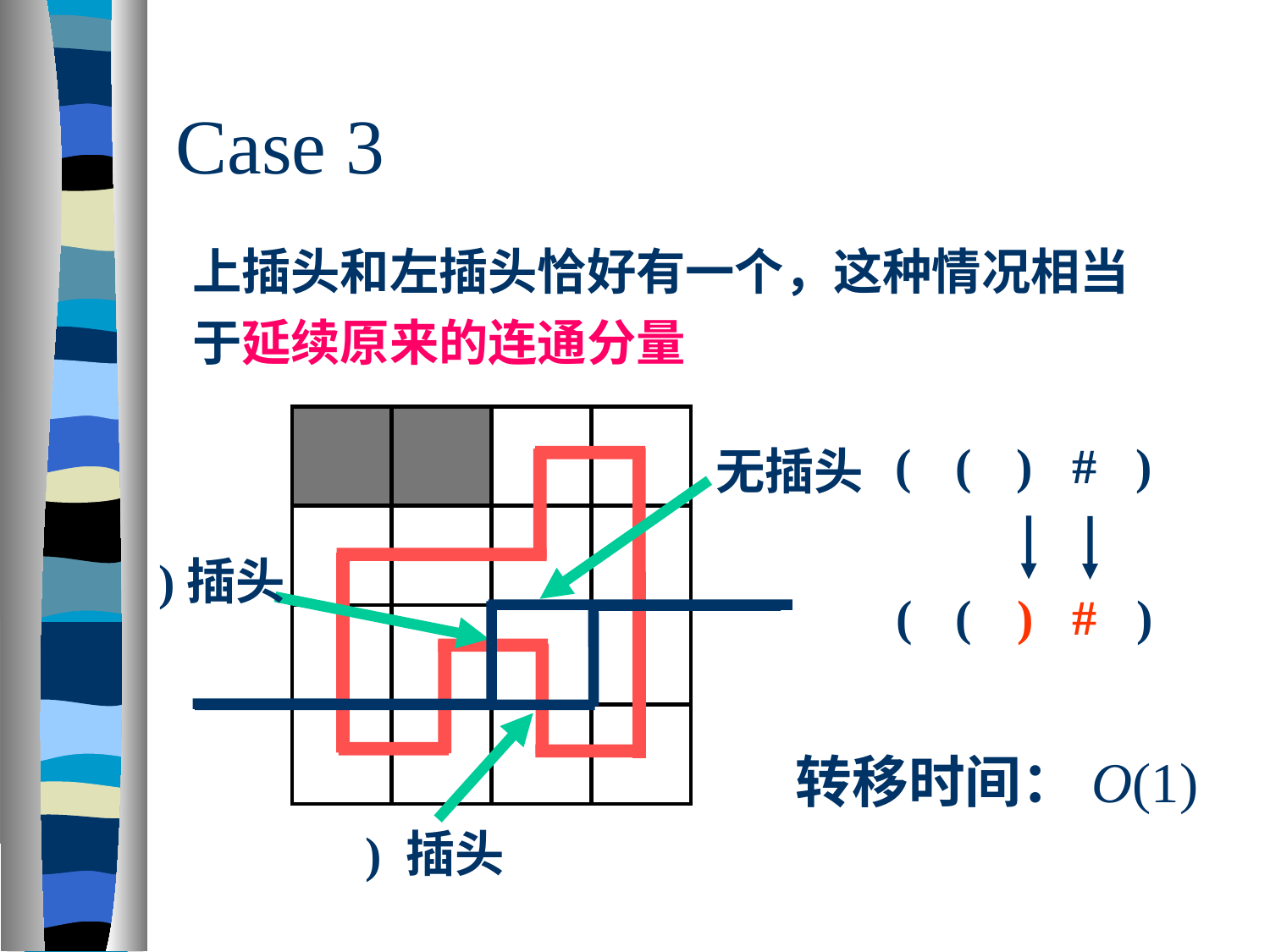

# Case 3
上插头和左插头恰好有一个，这种情况相当于延续原来的连通分量

(
(
)
#
)
无插头

)插头
(
(
)
#
)

转移时间：O(1)
 ) 插头